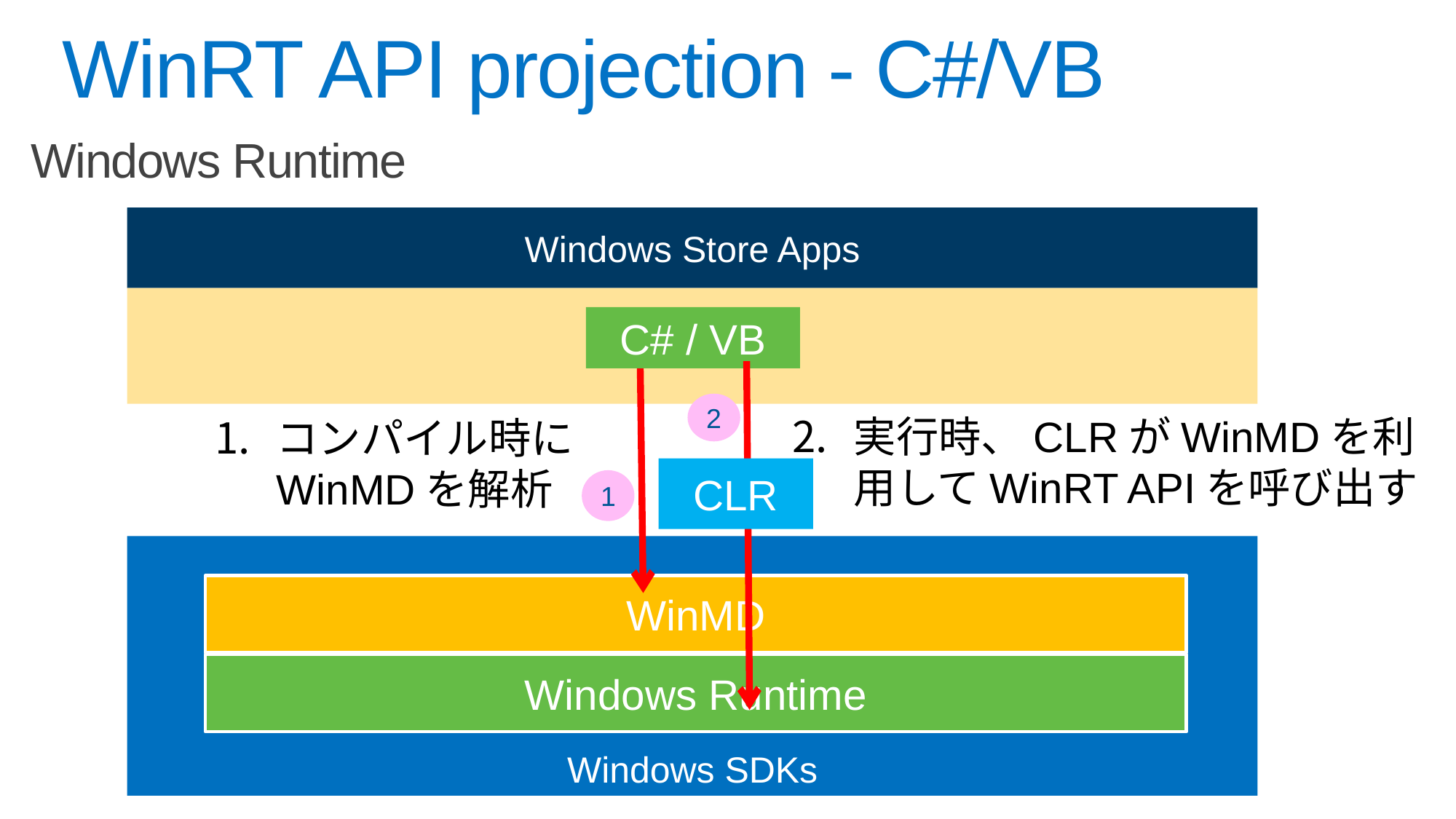

# WinRT API projection - C#/VB
Windows Runtime
Windows Store Apps

C# / VB
2
実行時、CLRがWinMDを利用してWinRT APIを呼び出す
コンパイル時にWinMDを解析
CLR
1
Windows SDKs
WinMD
Windows Runtime